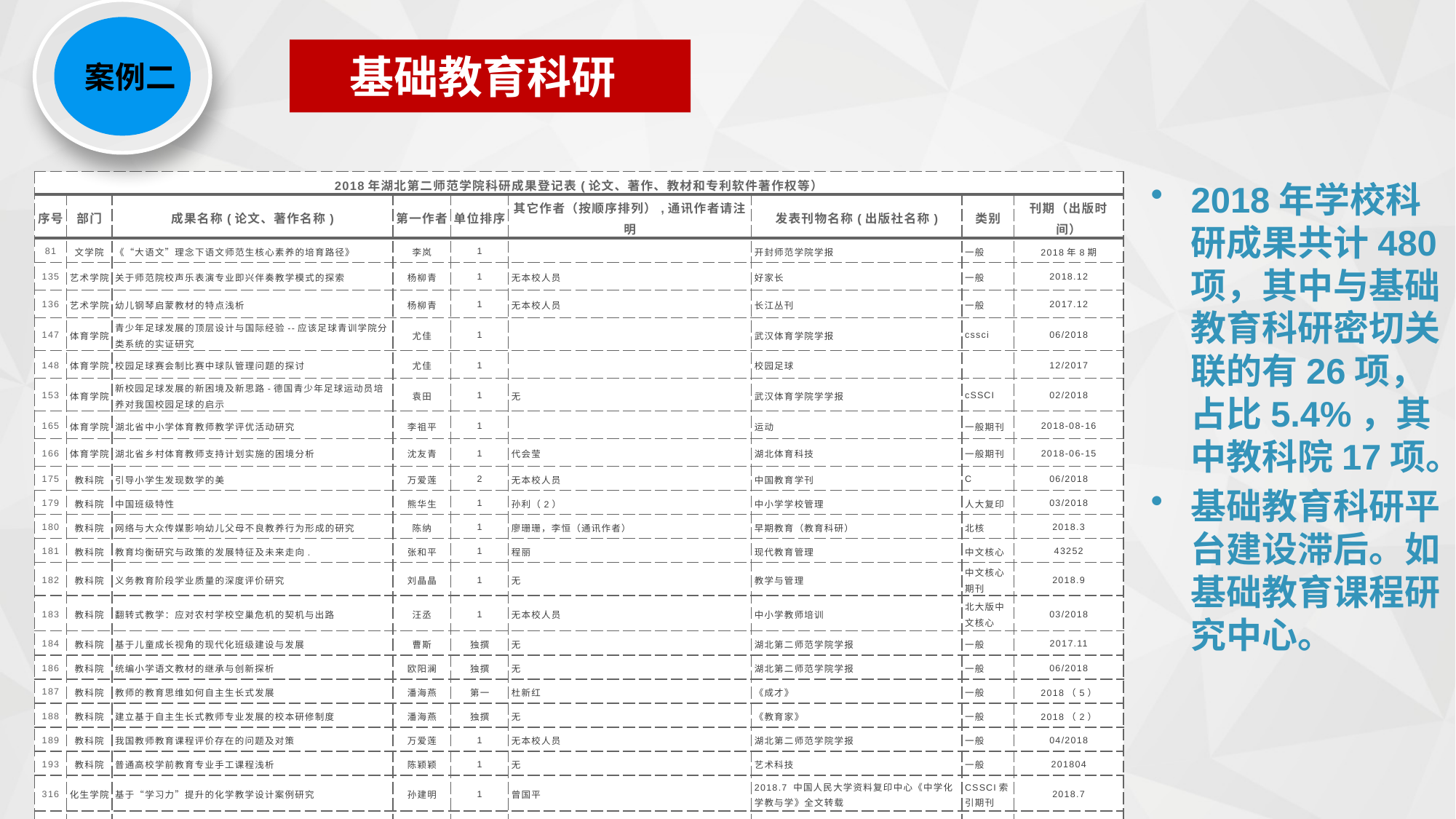

案例二
   基础教育科研
| 2018年湖北第二师范学院科研成果登记表(论文、著作、教材和专利软件著作权等） |  |  |  |  |  |  |  |  |
| --- | --- | --- | --- | --- | --- | --- | --- | --- |
| 序号 | 部门 | 成果名称(论文、著作名称) | 第一作者 | 单位排序 | 其它作者（按顺序排列）,通讯作者请注明 | 发表刊物名称(出版社名称) | 类别 | 刊期（出版时间） |
| 81 | 文学院 | 《“大语文”理念下语文师范生核心素养的培育路径》 | 李岚 | 1 |  | 开封师范学院学报 | 一般 | 2018年8期 |
| 135 | 艺术学院 | 关于师范院校声乐表演专业即兴伴奏教学模式的探索 | 杨柳青 | 1 | 无本校人员 | 好家长 | 一般 | 2018.12 |
| 136 | 艺术学院 | 幼儿钢琴启蒙教材的特点浅析 | 杨柳青 | 1 | 无本校人员 | 长江丛刊 | 一般 | 2017.12 |
| 147 | 体育学院 | 青少年足球发展的顶层设计与国际经验--应该足球青训学院分类系统的实证研究 | 尤佳 | 1 |  | 武汉体育学院学报 | cssci | 06/2018 |
| 148 | 体育学院 | 校园足球赛会制比赛中球队管理问题的探讨 | 尤佳 | 1 |  | 校园足球 |  | 12/2017 |
| 153 | 体育学院 | 新校园足球发展的新困境及新思路-德国青少年足球运动员培养对我国校园足球的启示 | 袁田 | 1 | 无 | 武汉体育学院学学报 | cSSCI | 02/2018 |
| 165 | 体育学院 | 湖北省中小学体育教师教学评优活动研究 | 李祖平 | 1 |  | 运动 | 一般期刊 | 2018-08-16 |
| 166 | 体育学院 | 湖北省乡村体育教师支持计划实施的困境分析 | 沈友青 | 1 | 代会莹 | 湖北体育科技 | 一般期刊 | 2018-06-15 |
| 175 | 教科院 | 引导小学生发现数学的美 | 万爱莲 | 2 | 无本校人员 | 中国教育学刊 | C | 06/2018 |
| 179 | 教科院 | 中国班级特性 | 熊华生 | 1 | 孙利（2） | 中小学学校管理 | 人大复印 | 03/2018 |
| 180 | 教科院 | 网络与大众传媒影响幼儿父母不良教养行为形成的研究 | 陈纳 | 1 | 廖珊珊，李恒（通讯作者） | 早期教育（教育科研） | 北核 | 2018.3 |
| 181 | 教科院 | 教育均衡研究与政策的发展特征及未来走向. | 张和平 | 1 | 程丽 | 现代教育管理 | 中文核心 | 43252 |
| 182 | 教科院 | 义务教育阶段学业质量的深度评价研究 | 刘晶晶 | 1 | 无 | 教学与管理 | 中文核心期刊 | 2018.9 |
| 183 | 教科院 | 翻转式教学：应对农村学校空巢危机的契机与出路 | 汪丞 | 1 | 无本校人员 | 中小学教师培训 | 北大版中文核心 | 03/2018 |
| 184 | 教科院 | 基于儿童成长视角的现代化班级建设与发展 | 曹斯 | 独撰 | 无 | 湖北第二师范学院学报 | 一般 | 2017.11 |
| 186 | 教科院 | 统编小学语文教材的继承与创新探析 | 欧阳澜 | 独撰 | 无 | 湖北第二师范学院学报 | 一般 | 06/2018 |
| 187 | 教科院 | 教师的教育思维如何自主生长式发展 | 潘海燕 | 第一 | 杜新红 | 《成才》 | 一般 | 2018（5） |
| 188 | 教科院 | 建立基于自主生长式教师专业发展的校本研修制度 | 潘海燕 | 独撰 | 无 | 《教育家》 | 一般 | 2018（2） |
| 189 | 教科院 | 我国教师教育课程评价存在的问题及对策 | 万爱莲 | 1 | 无本校人员 | 湖北第二师范学院学报 | 一般 | 04/2018 |
| 193 | 教科院 | 普通高校学前教育专业手工课程浅析 | 陈颖颖 | 1 | 无 | 艺术科技 | 一般 | 201804 |
| 316 | 化生学院 | 基于“学习力”提升的化学教学设计案例研究 | 孙建明 | 1 | 曾国平 | 2018.7 中国人民大学资料复印中心《中学化学教与学》全文转载 | CSSCI索引期刊 | 2018.7 |
| 399 | 教科院 | 当代新型师生关系的解读与构建 | 余娟 | 1（独撰） |  | 东北师范大学出版社 | 专著 | 2018 |
| 400 | 教科院 | 中学生的社会适应及其班级环境影响因素 | 张颖 | 1 |  | 首都师范大学出版社 | 专著 | 2018 |
| 401 | 教科院 | 一线班主任带班史 | 刘永存 | 1 |  | 武汉大学出版社 | 专著 | 2018 |
| 403 | 教科院 | 《自主生长式教师专业发展研究》 | 潘海燕 |  |  | 华中师范大学出版社 | 专著 | 2018 |
| 404 | 教科院 | 心理学（小学） | 范丹红 | 1 |  | 北京大学出版社 | 专著 | 2018 |
2018年学校科研成果共计480项，其中与基础教育科研密切关联的有26项，占比5.4%，其中教科院17项。
基础教育科研平台建设滞后。如基础教育课程研究中心。